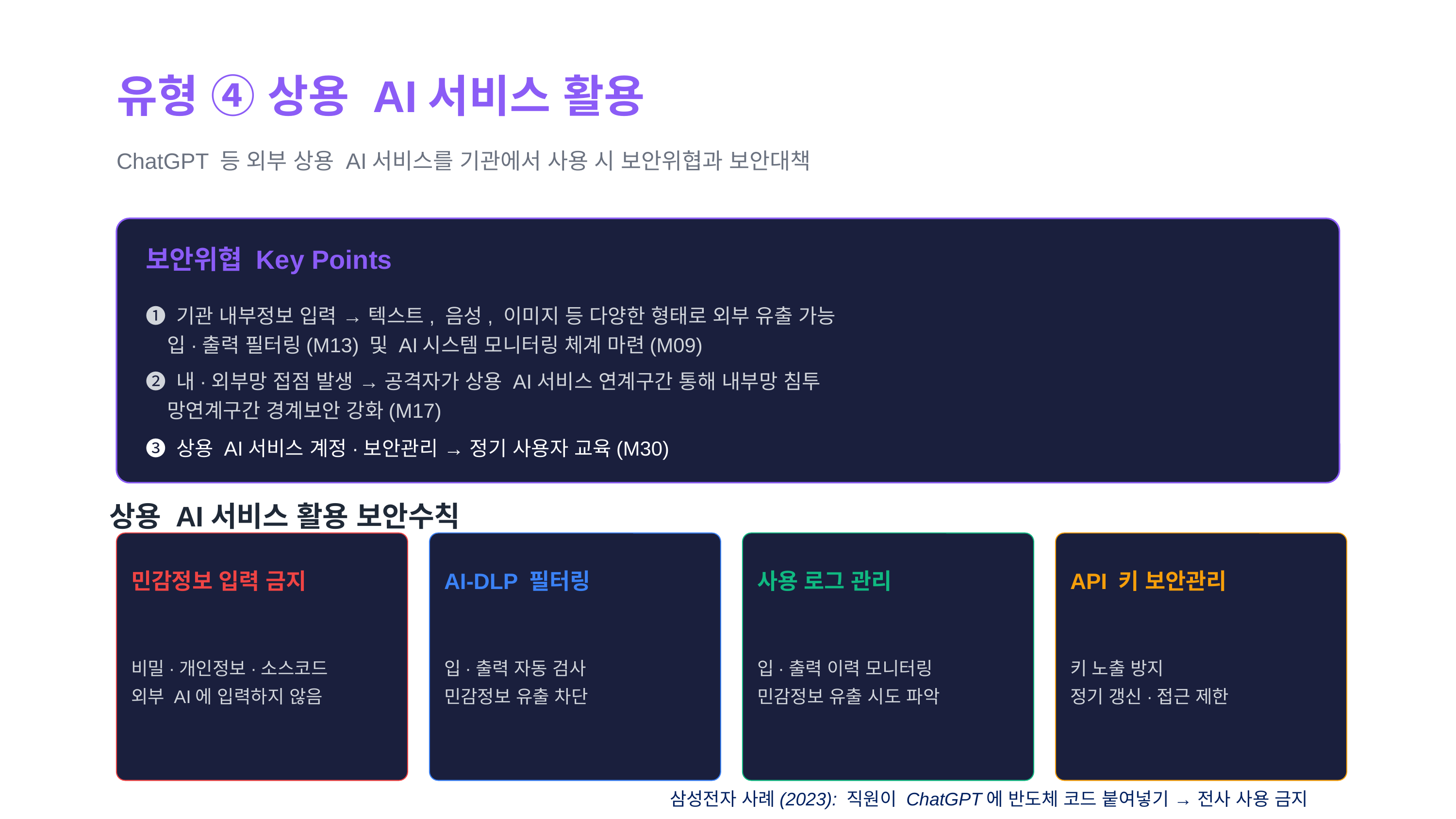

유형 ④ 상용 AI서비스 활용
ChatGPT 등 외부 상용 AI서비스를 기관에서 사용 시 보안위협과 보안대책

보안위협 Key Points
❶ 기관 내부정보 입력 → 텍스트, 음성, 이미지 등 다양한 형태로 외부 유출 가능
   입·출력 필터링(M13) 및 AI시스템 모니터링 체계 마련(M09)
❷ 내·외부망 접점 발생 → 공격자가 상용 AI서비스 연계구간 통해 내부망 침투
   망연계구간 경계보안 강화(M17)
❸ 상용 AI서비스 계정·보안관리 → 정기 사용자 교육(M30)
상용 AI서비스 활용 보안수칙

민감정보 입력 금지
AI-DLP 필터링
사용 로그 관리
API 키 보안관리
비밀·개인정보·소스코드
외부 AI에 입력하지 않음
입·출력 자동 검사
민감정보 유출 차단
입·출력 이력 모니터링
민감정보 유출 시도 파악
키 노출 방지
정기 갱신·접근 제한
보안이 없으면, AI도 없습니다
삼성전자 사례(2023): 직원이 ChatGPT에 반도체 코드 붙여넣기 → 전사 사용 금지